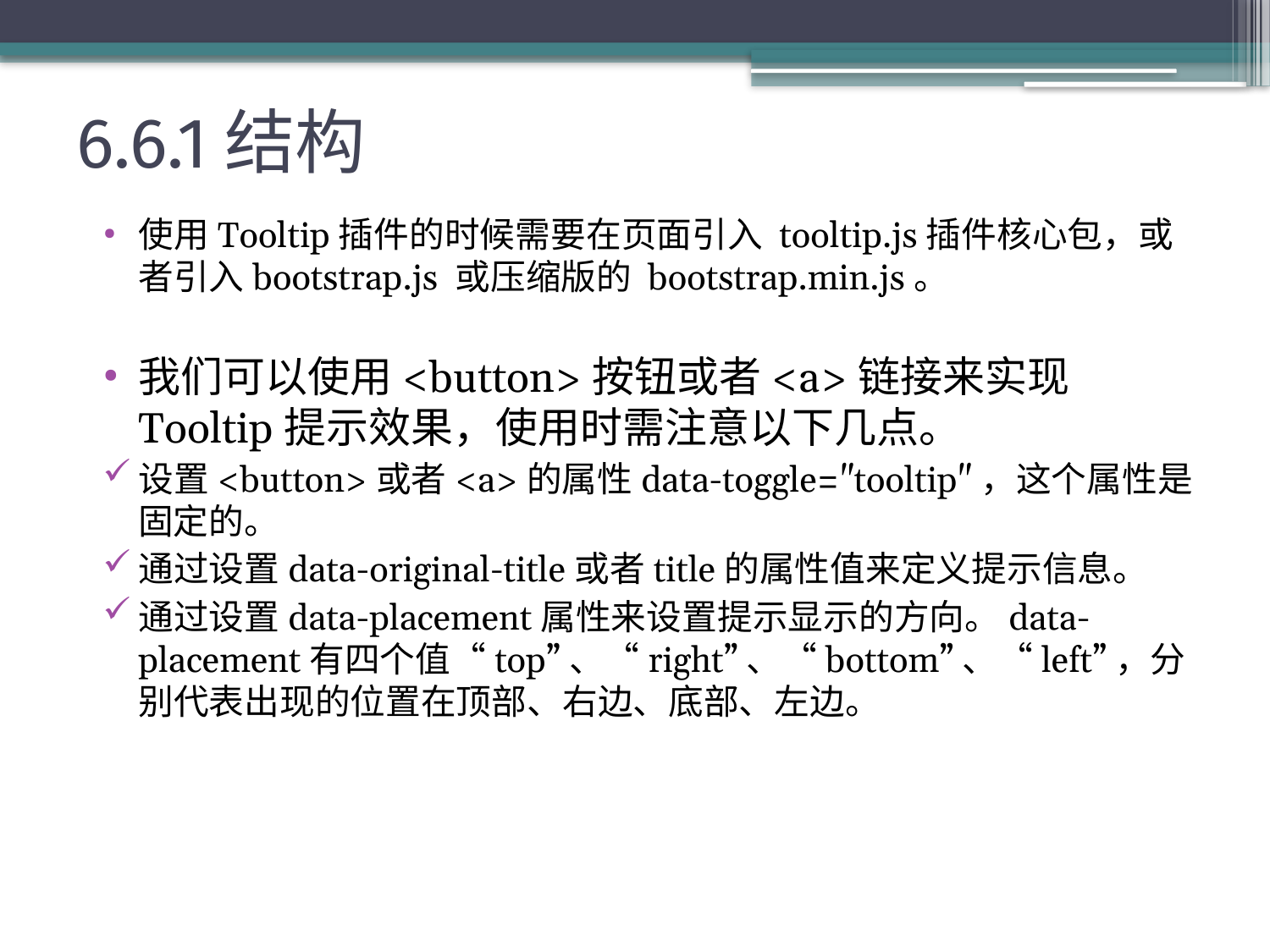

# 6.6.1结构
使用Tooltip插件的时候需要在页面引入 tooltip.js插件核心包，或者引入bootstrap.js 或压缩版的 bootstrap.min.js。

我们可以使用<button>按钮或者<a>链接来实现Tooltip提示效果，使用时需注意以下几点。
设置<button>或者<a>的属性data-toggle="tooltip"，这个属性是固定的。
通过设置data-original-title或者title的属性值来定义提示信息。
通过设置data-placement属性来设置提示显示的方向。data-placement有四个值“top”、“right”、“bottom”、“left”，分别代表出现的位置在顶部、右边、底部、左边。